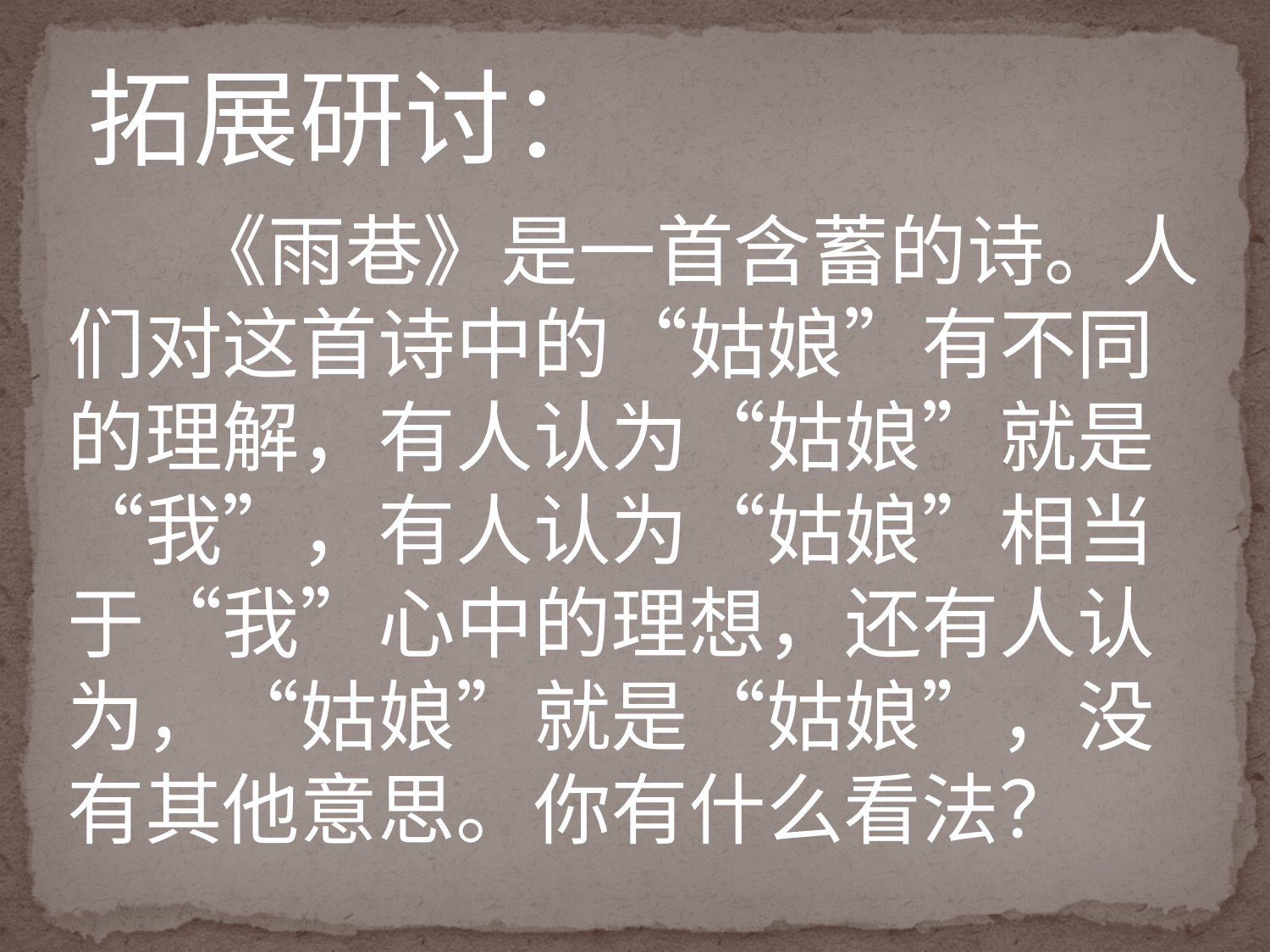

拓展研讨：
      《雨巷》是一首含蓄的诗。人们对这首诗中的“姑娘”有不同的理解，有人认为“姑娘”就是“我”，有人认为“姑娘”相当于“我”心中的理想，还有人认为，“姑娘”就是“姑娘”，没有其他意思。你有什么看法？